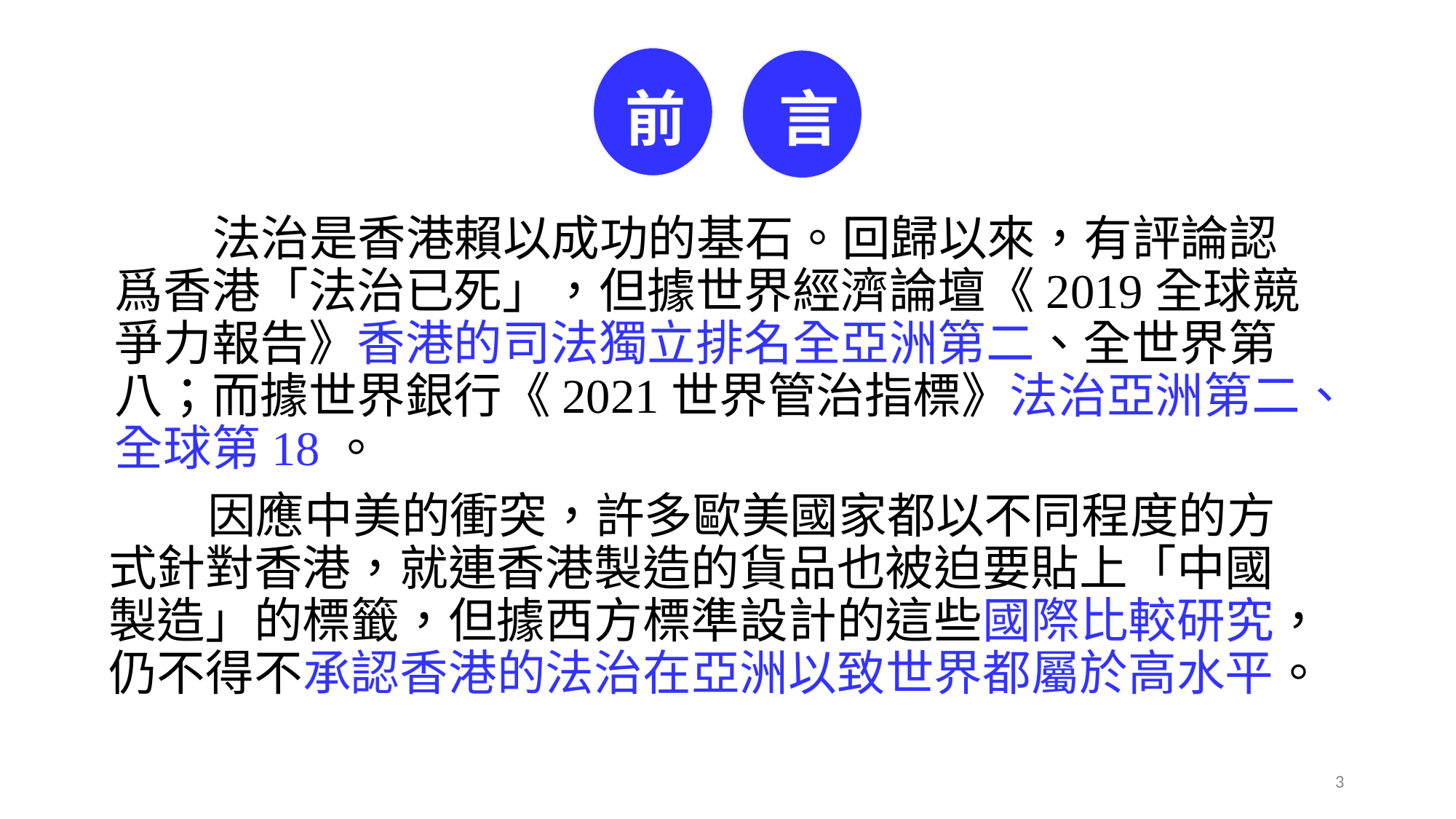

前

言

        法治是香港賴以成功的基石。回歸以來，有評論認爲香港「法治已死」，但據世界經濟論壇《2019全球競爭力報告》香港的司法獨立排名全亞洲第二、全世界第八；而據世界銀行《2021世界管治指標》法治亞洲第二、全球第18。
        因應中美的衝突，許多歐美國家都以不同程度的方式針對香港，就連香港製造的貨品也被迫要貼上「中國製造」的標籤，但據西方標準設計的這些國際比較研究，仍不得不承認香港的法治在亞洲以致世界都屬於高水平。
3